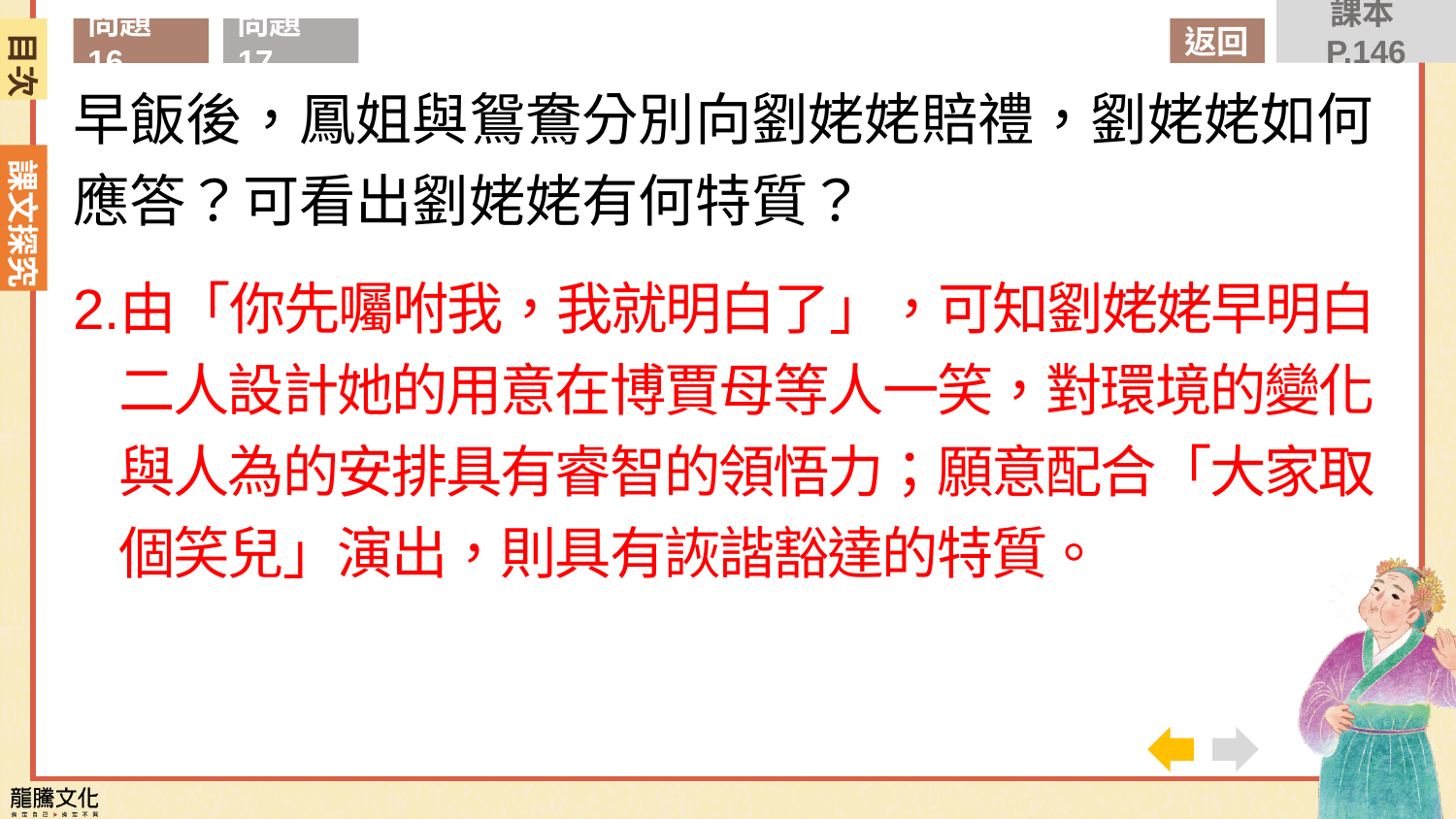

課本P.146
問題17
目次
問題16
返回
早飯後，鳳姐與鴛鴦分別向劉姥姥賠禮，劉姥姥如何應答？可看出劉姥姥有何特質？
由「你先囑咐我，我就明白了」，可知劉姥姥早明白二人設計她的用意在博賈母等人一笑，對環境的變化與人為的安排具有睿智的領悟力；願意配合「大家取個笑兒」演出，則具有詼諧豁達的特質。